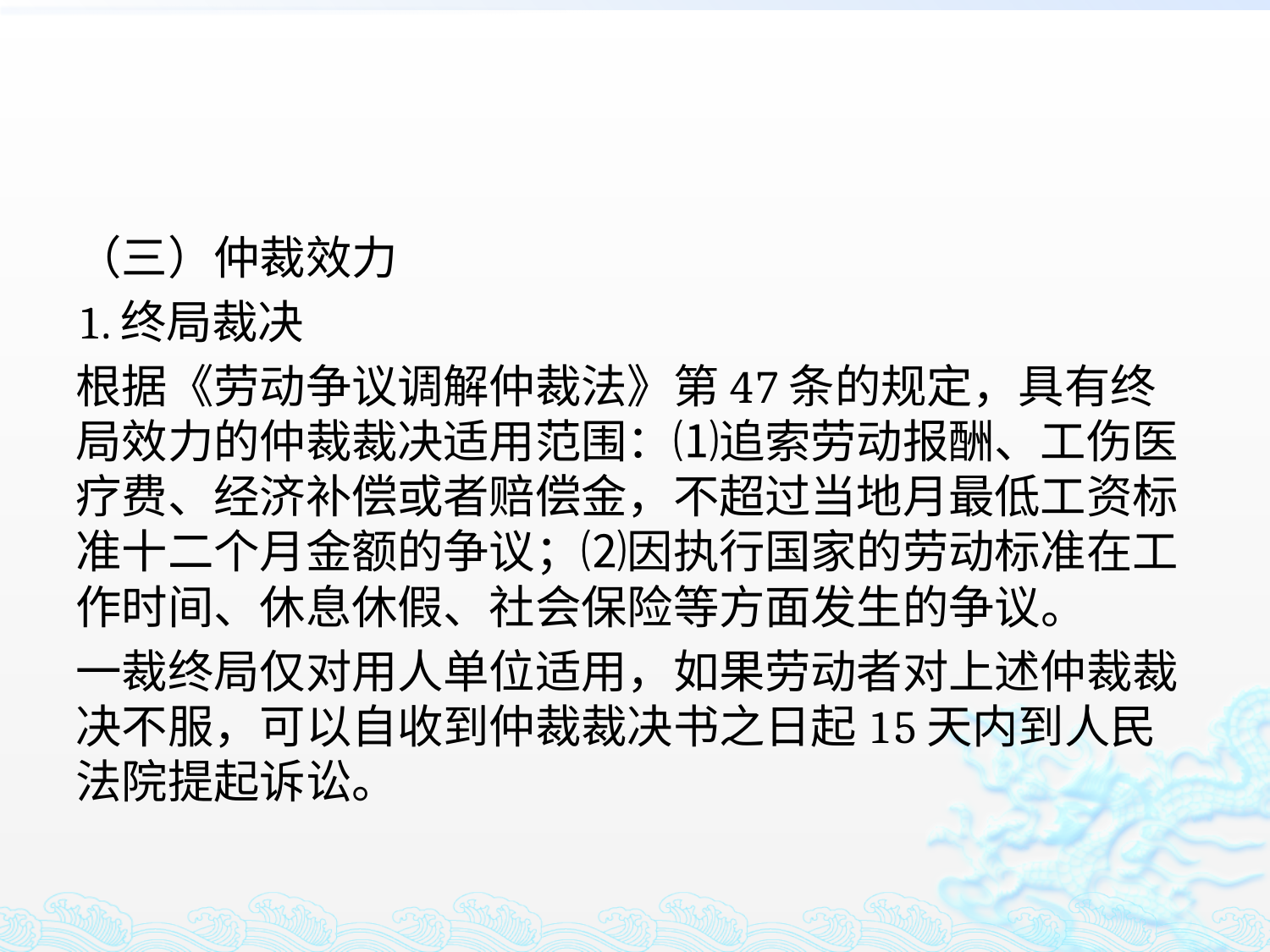

#
（三）仲裁效力
1.终局裁决
根据《劳动争议调解仲裁法》第47条的规定，具有终局效力的仲裁裁决适用范围：⑴追索劳动报酬、工伤医疗费、经济补偿或者赔偿金，不超过当地月最低工资标准十二个月金额的争议；⑵因执行国家的劳动标准在工作时间、休息休假、社会保险等方面发生的争议。
一裁终局仅对用人单位适用，如果劳动者对上述仲裁裁决不服，可以自收到仲裁裁决书之日起15天内到人民法院提起诉讼。